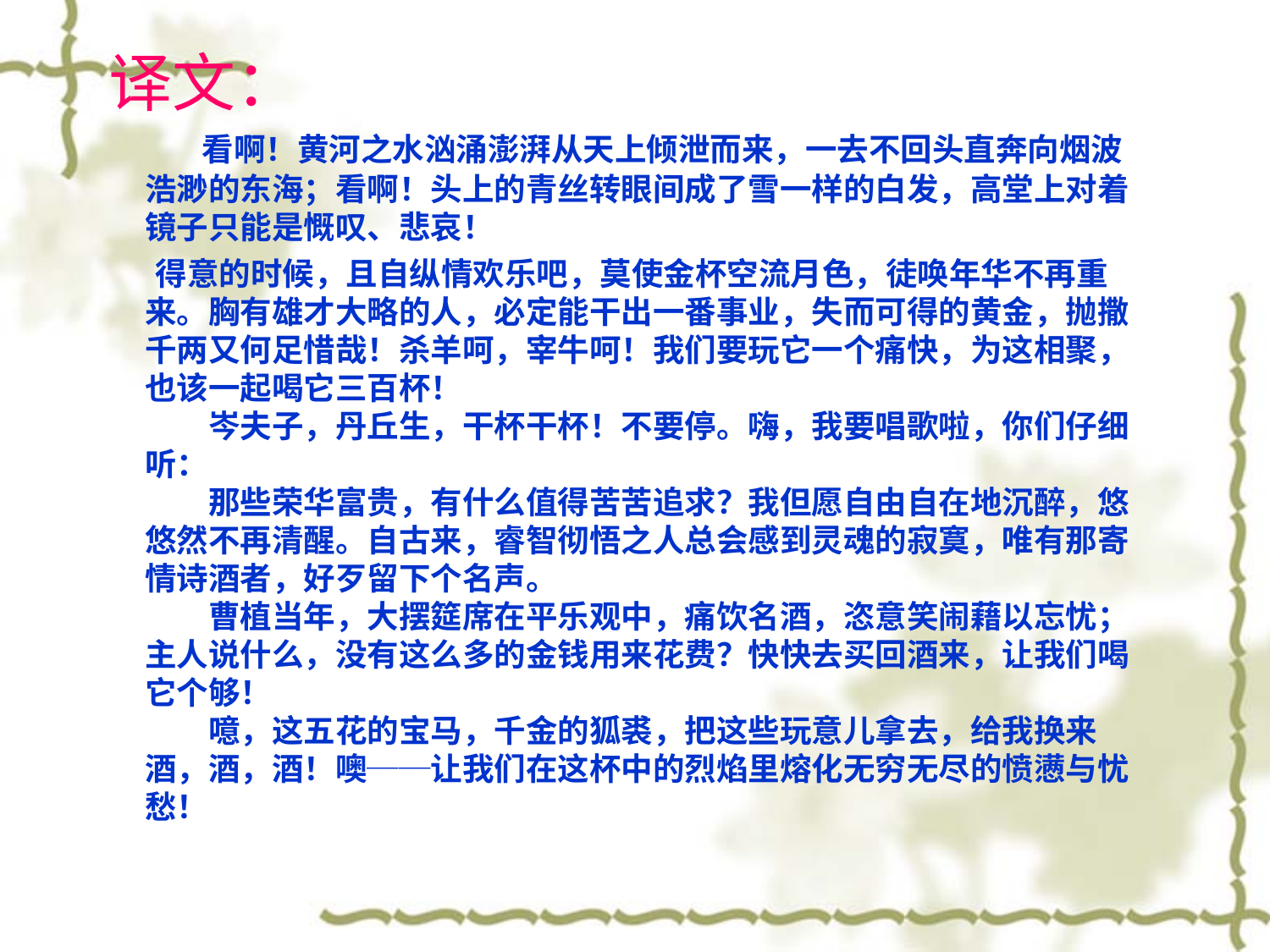

译文：
      看啊！黄河之水汹涌澎湃从天上倾泄而来，一去不回头直奔向烟波浩渺的东海；看啊！头上的青丝转眼间成了雪一样的白发，高堂上对着镜子只能是慨叹、悲哀！
       得意的时候，且自纵情欢乐吧，莫使金杯空流月色，徒唤年华不再重来。胸有雄才大略的人，必定能干出一番事业，失而可得的黄金，抛撒千两又何足惜哉！杀羊呵，宰牛呵！我们要玩它一个痛快，为这相聚，也该一起喝它三百杯！
　　岑夫子，丹丘生，干杯干杯！不要停。嗨，我要唱歌啦，你们仔细听：
　　那些荣华富贵，有什么值得苦苦追求？我但愿自由自在地沉醉，悠悠然不再清醒。自古来，睿智彻悟之人总会感到灵魂的寂寞，唯有那寄情诗酒者，好歹留下个名声。
　　曹植当年，大摆筵席在平乐观中，痛饮名酒，恣意笑闹藉以忘忧；主人说什么，没有这么多的金钱用来花费？快快去买回酒来，让我们喝它个够！
　　噫，这五花的宝马，千金的狐裘，把这些玩意儿拿去，给我换来酒，酒，酒！噢──让我们在这杯中的烈焰里熔化无穷无尽的愤懑与忧愁！